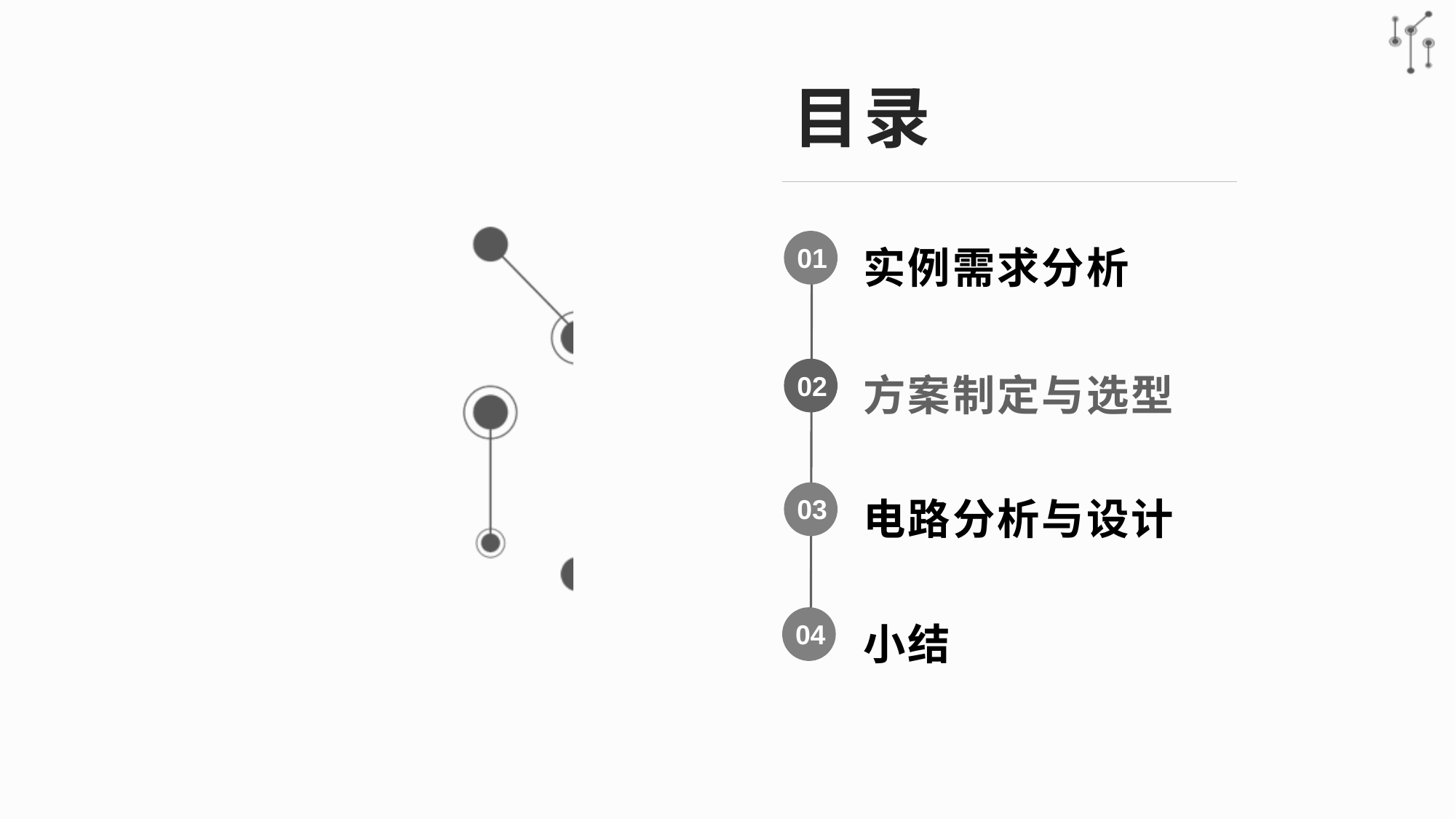

目录

01
实例需求分析

02
方案制定与选型

03
电路分析与设计

04
小结